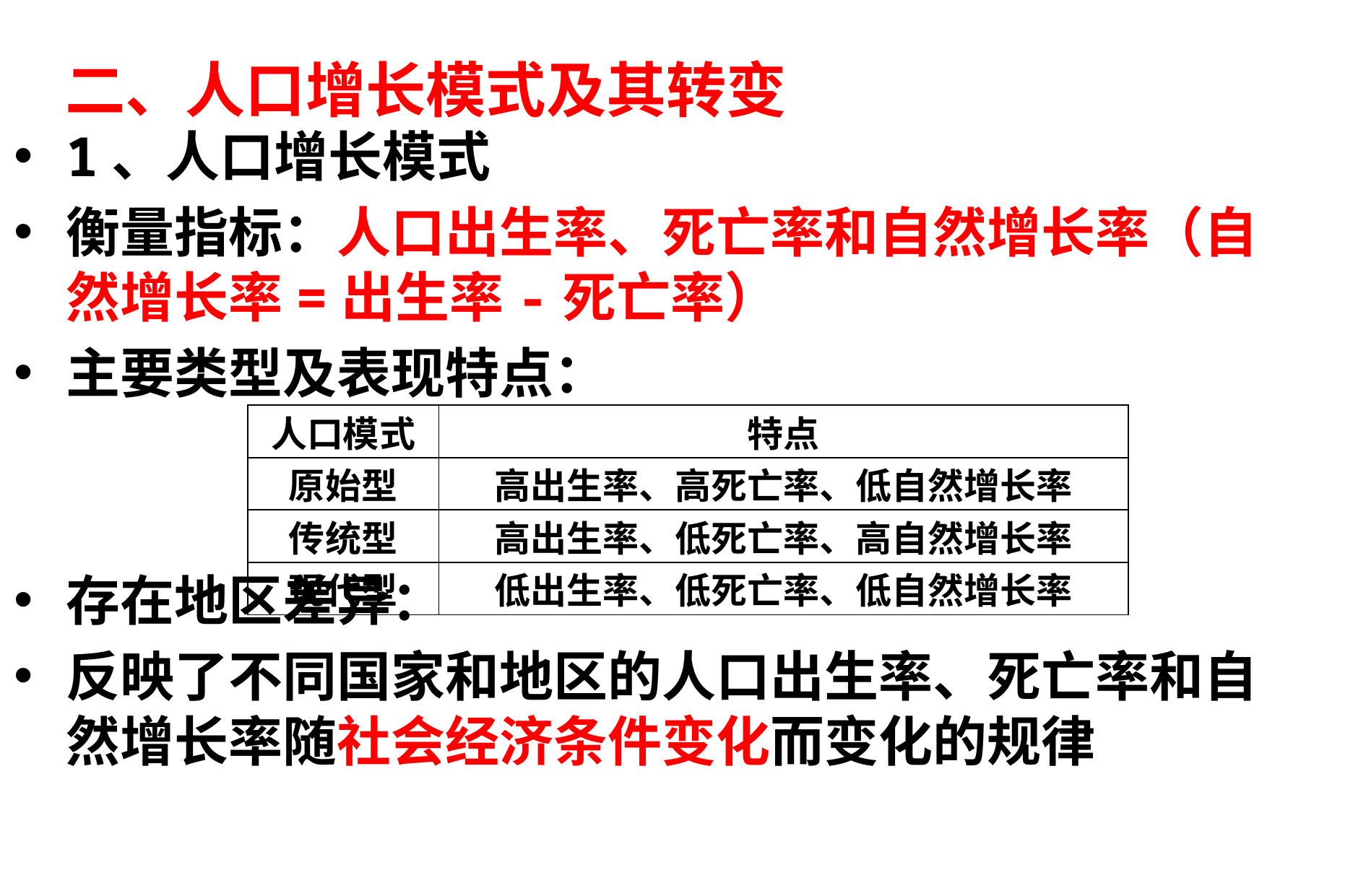

# 二、人口增长模式及其转变
1、人口增长模式
衡量指标：人口出生率、死亡率和自然增长率（自然增长率=出生率-死亡率）
主要类型及表现特点：

存在地区差异：
反映了不同国家和地区的人口出生率、死亡率和自然增长率随社会经济条件变化而变化的规律

| 人口模式 | 特点 |
| --- | --- |
| 原始型 | 高出生率、高死亡率、低自然增长率 |
| 传统型 | 高出生率、低死亡率、高自然增长率 |
| 现代型 | 低出生率、低死亡率、低自然增长率 |